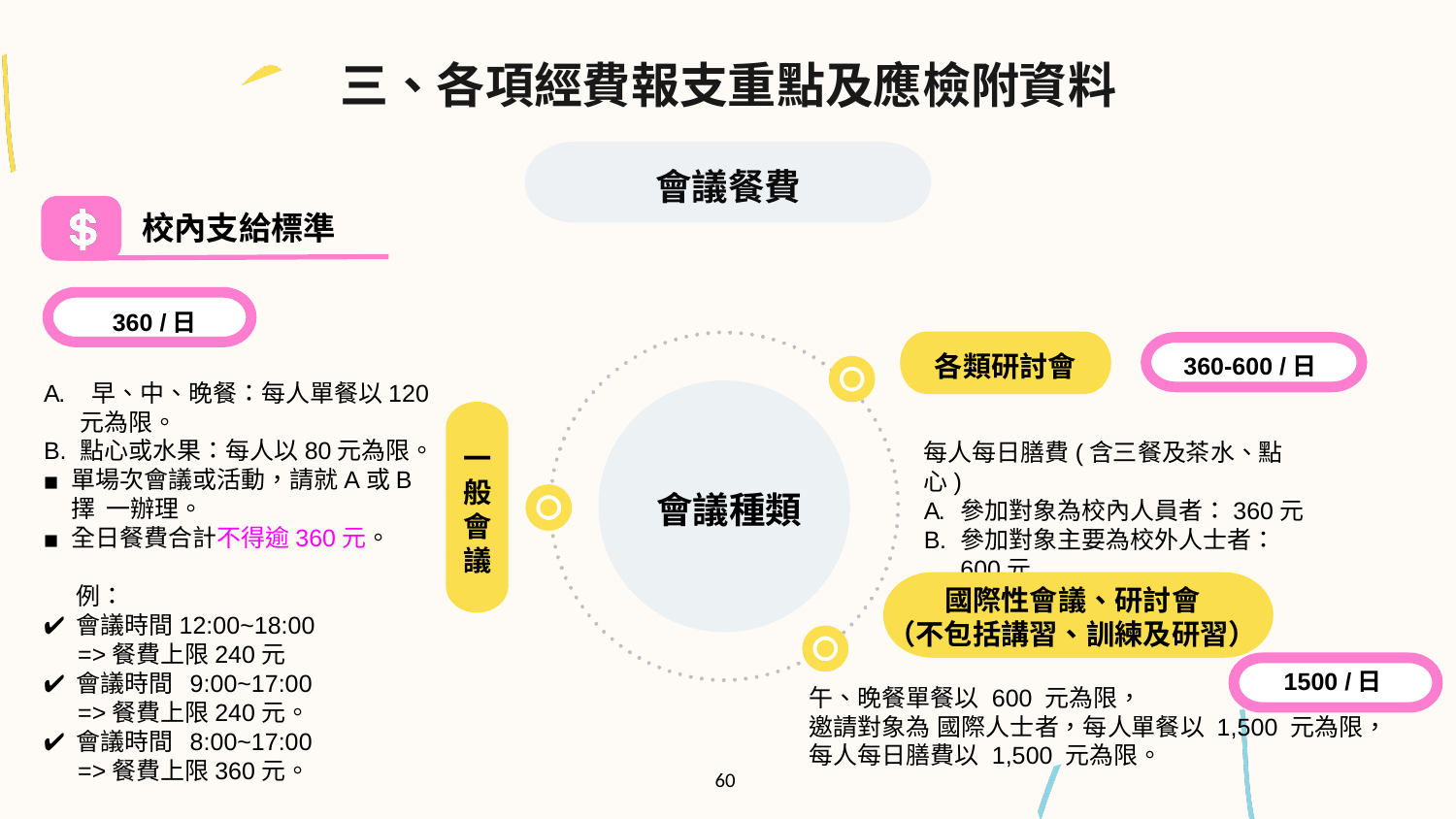

三、各項經費報支重點及應檢附資料

會議餐費

校內支給標準

360 /日

各類研討會
360-600 /日

 早、中、晚餐：每人單餐以120元為限。
點心或水果：每人以80元為限。
單場次會議或活動，請就A或B擇  一辦理。
全日餐費合計不得逾360元。

     例：
✔ 會議時間12:00~18:00
     =>餐費上限240元
✔ 會議時間  9:00~17:00
     =>餐費上限240元。
✔ 會議時間  8:00~17:00
     =>餐費上限360元。
每人每日膳費(含三餐及茶水、點心)
參加對象為校內人員者：360元
參加對象主要為校外人士者：600元
一般會議

會議種類

國際性會議、研討會
（不包括講習、訓練及研習）

1500 /日
午、晚餐單餐以 600 元為限，
邀請對象為 國際人士者，每人單餐以 1,500 元為限，
每人每日膳費以 1,500 元為限。

60